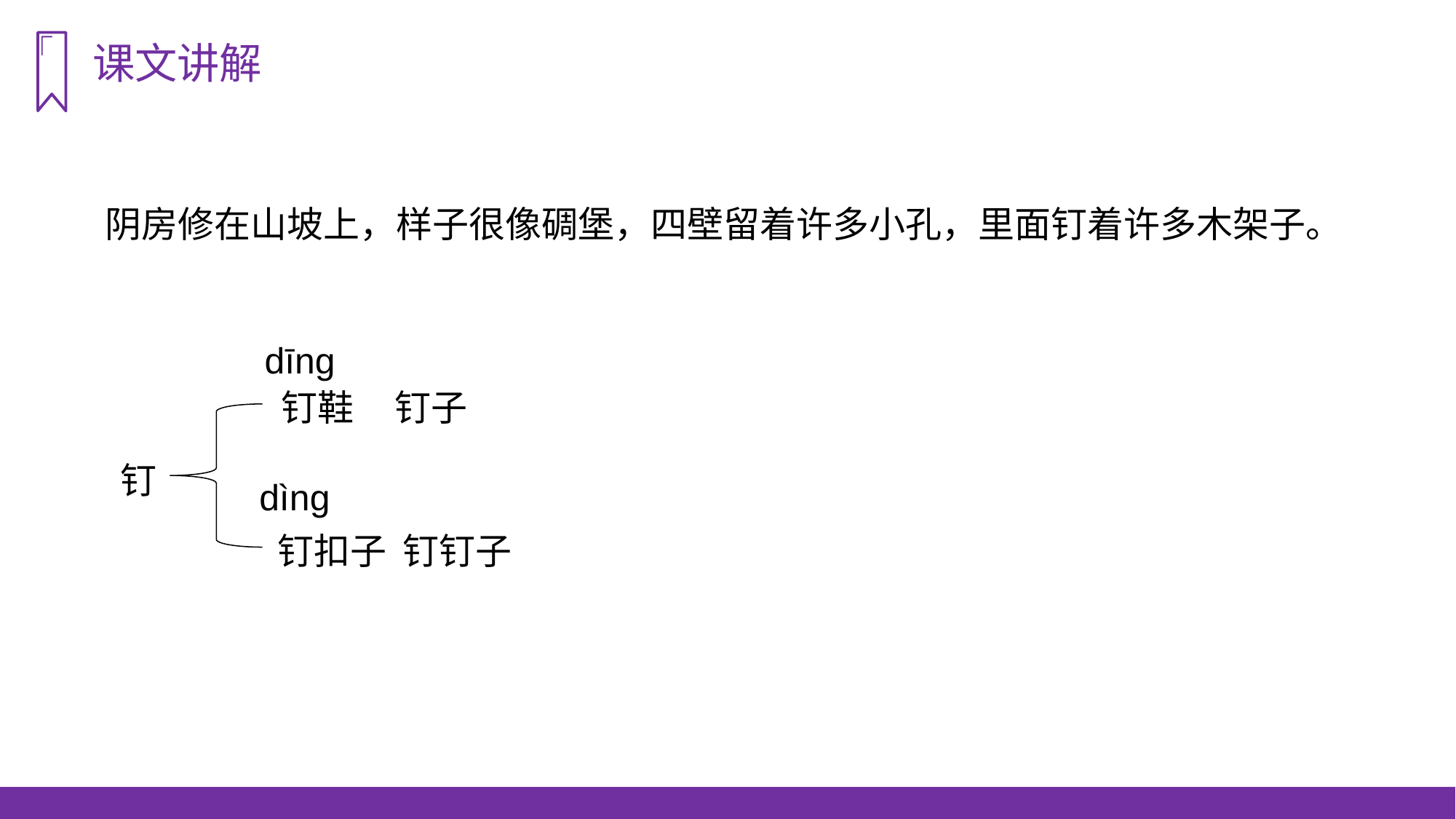

课文讲解
      阴房修在山坡上，样子很像碉堡，四壁留着许多小孔，里面钉着许多木架子。
dīng
钉鞋     钉子
钉
dìng
钉扣子  钉钉子